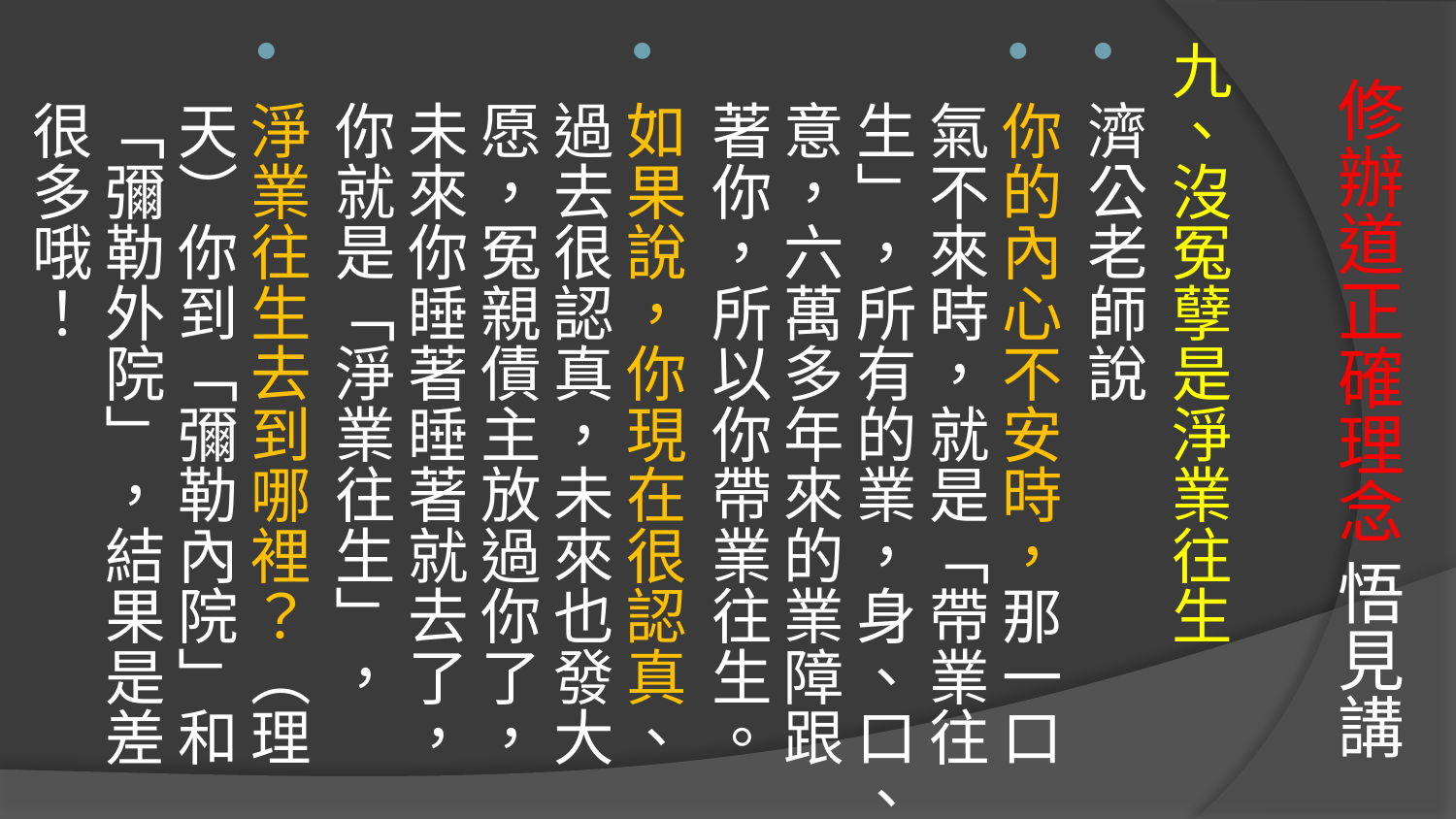

九、沒冤孽是淨業往生
濟公老師說
你的內心不安時，那一口氣不來時，就是「帶業往生」，所有的業，身、口、意，六萬多年來的業障跟著你，所以你帶業往生。
如果說，你現在很認真、過去很認真，未來也發大愿，冤親債主放過你了，未來你睡著睡著就去了，你就是「淨業往生」，
淨業往生去到哪裡？（理天）你到「彌勒內院」和「彌勒外院」，結果是差很多哦！
# 修辦道正確理念 悟見講